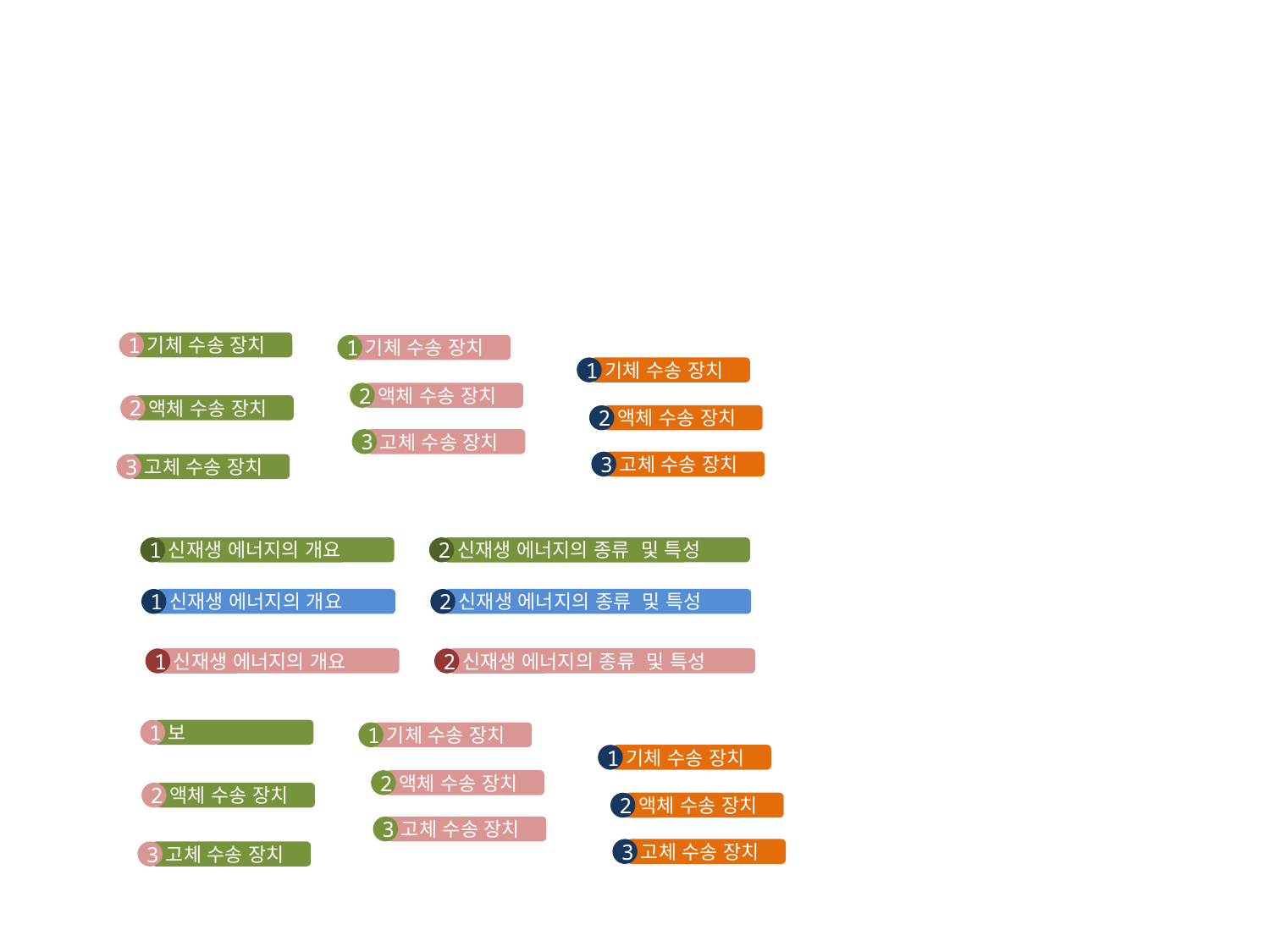

1
기체 수송 장치
1
기체 수송 장치
1
기체 수송 장치
2
액체 수송 장치
2
액체 수송 장치
2
액체 수송 장치
3
고체 수송 장치
3
고체 수송 장치
3
고체 수송 장치
1
신재생 에너지의 개요
2
신재생 에너지의 종류  및 특성
1
신재생 에너지의 개요
2
신재생 에너지의 종류  및 특성
1
신재생 에너지의 개요
2
신재생 에너지의 종류  및 특성
1
보
1
기체 수송 장치
1
기체 수송 장치
2
액체 수송 장치
2
액체 수송 장치
2
액체 수송 장치
3
고체 수송 장치
3
고체 수송 장치
3
고체 수송 장치